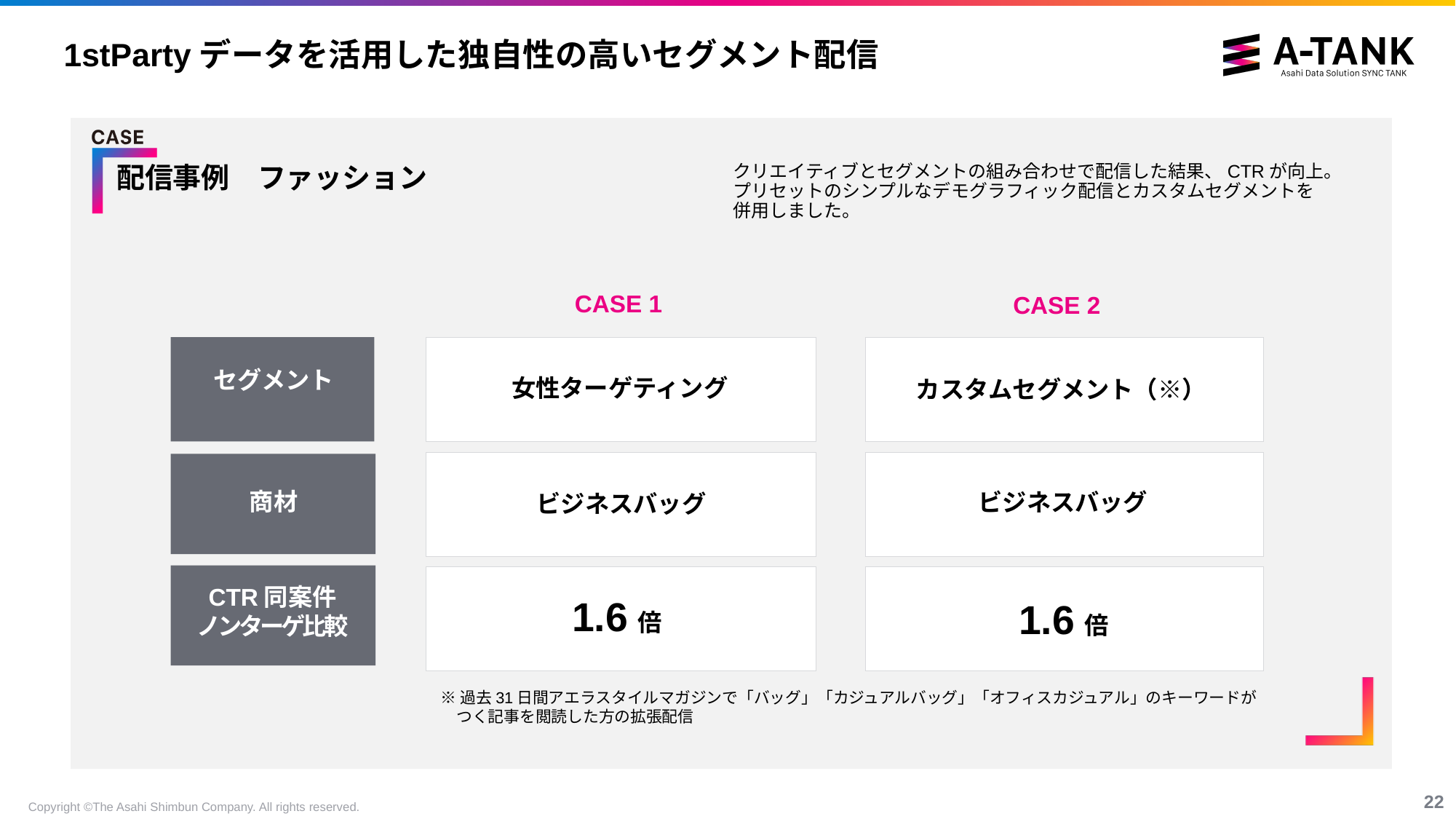

# 1stPartyデータを活用した独自性の高いセグメント配信
クリエイティブとセグメントの組み合わせで配信した結果、CTRが向上。プリセットのシンプルなデモグラフィック配信とカスタムセグメントを併用しました。
配信事例　ファッション
CASE 1
CASE 2

セグメント
女性ターゲティング
カスタムセグメント（※）

商材
ビジネスバッグ
ビジネスバッグ

CTR同案件
ノンターゲ比較
1.6倍
1.6倍
※過去31日間アエラスタイルマガジンで「バッグ」「カジュアルバッグ」「オフィスカジュアル」のキーワードが
　つく記事を閲読した方の拡張配信
22